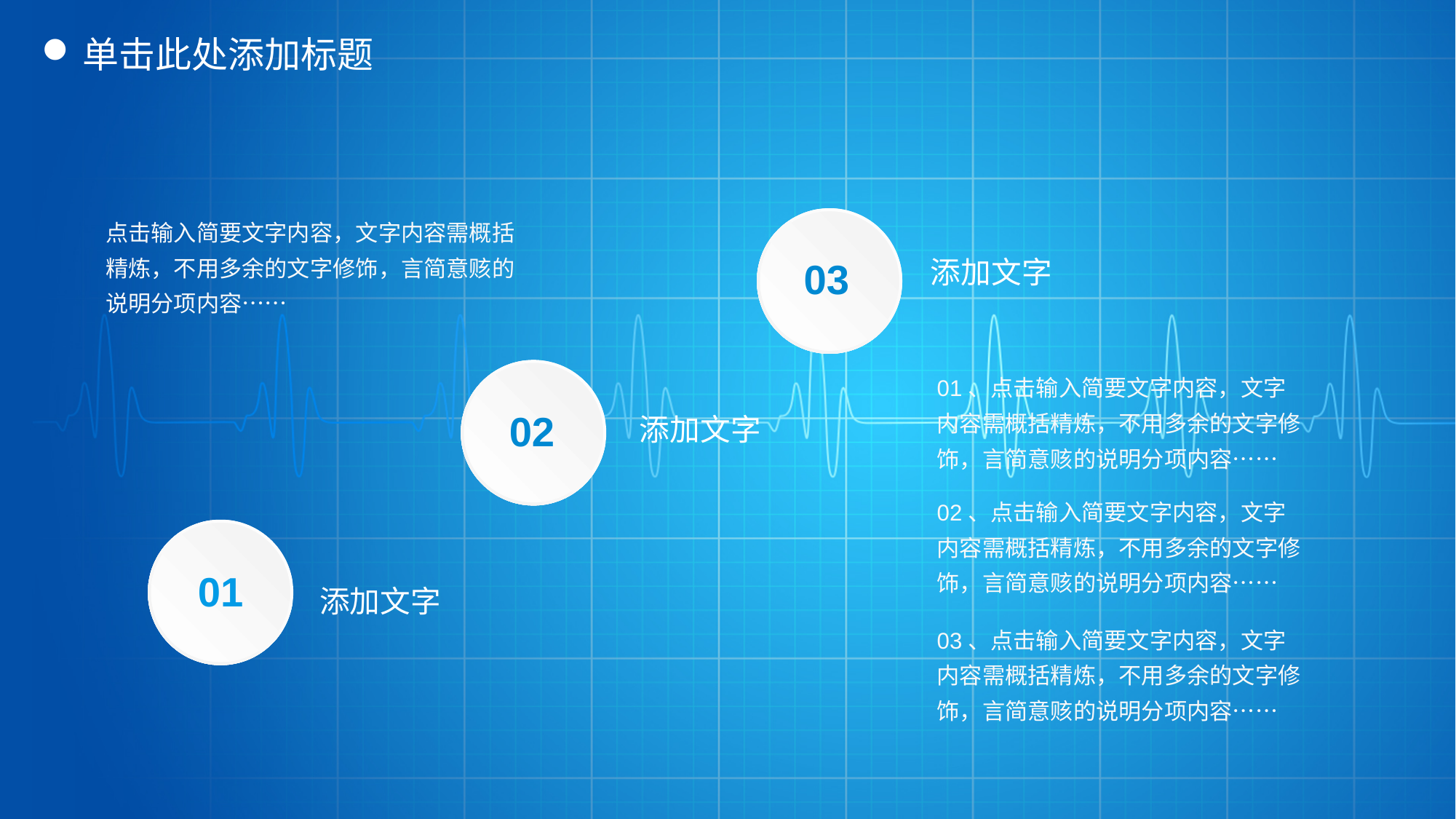

# 单击此处添加标题
点击输入简要文字内容，文字内容需概括精炼，不用多余的文字修饰，言简意赅的说明分项内容……

03
添加文字
01、点击输入简要文字内容，文字内容需概括精炼，不用多余的文字修饰，言简意赅的说明分项内容……

02
添加文字
02、点击输入简要文字内容，文字内容需概括精炼，不用多余的文字修饰，言简意赅的说明分项内容……

01
添加文字
03、点击输入简要文字内容，文字内容需概括精炼，不用多余的文字修饰，言简意赅的说明分项内容……